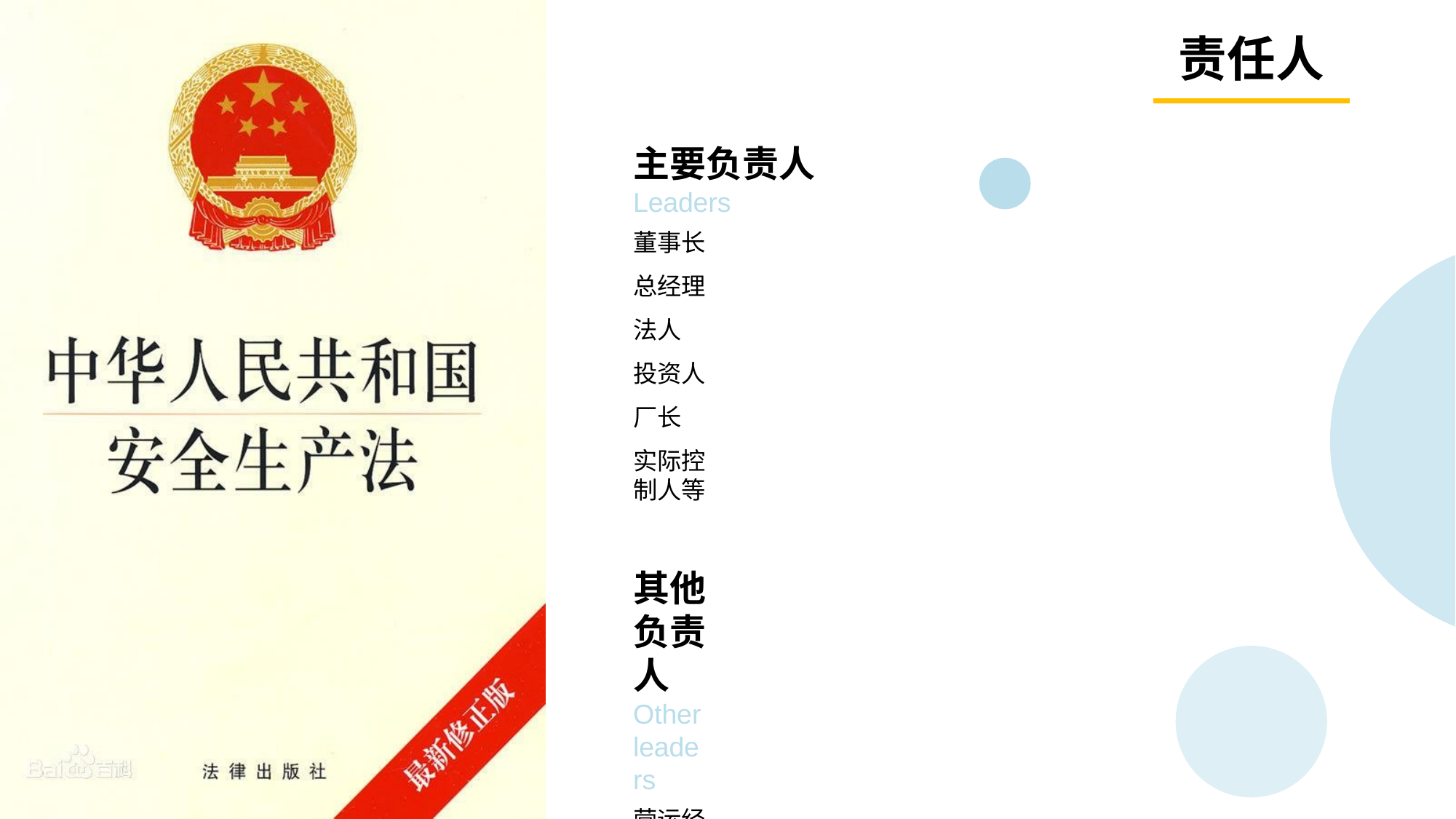

# 责任人

主要负责人
Leaders
董事长
总经理 法人 投资人 厂长
实际控制人等

其他负责人
Other leaders
营运经理
人事经理 生产经理 安全经理等